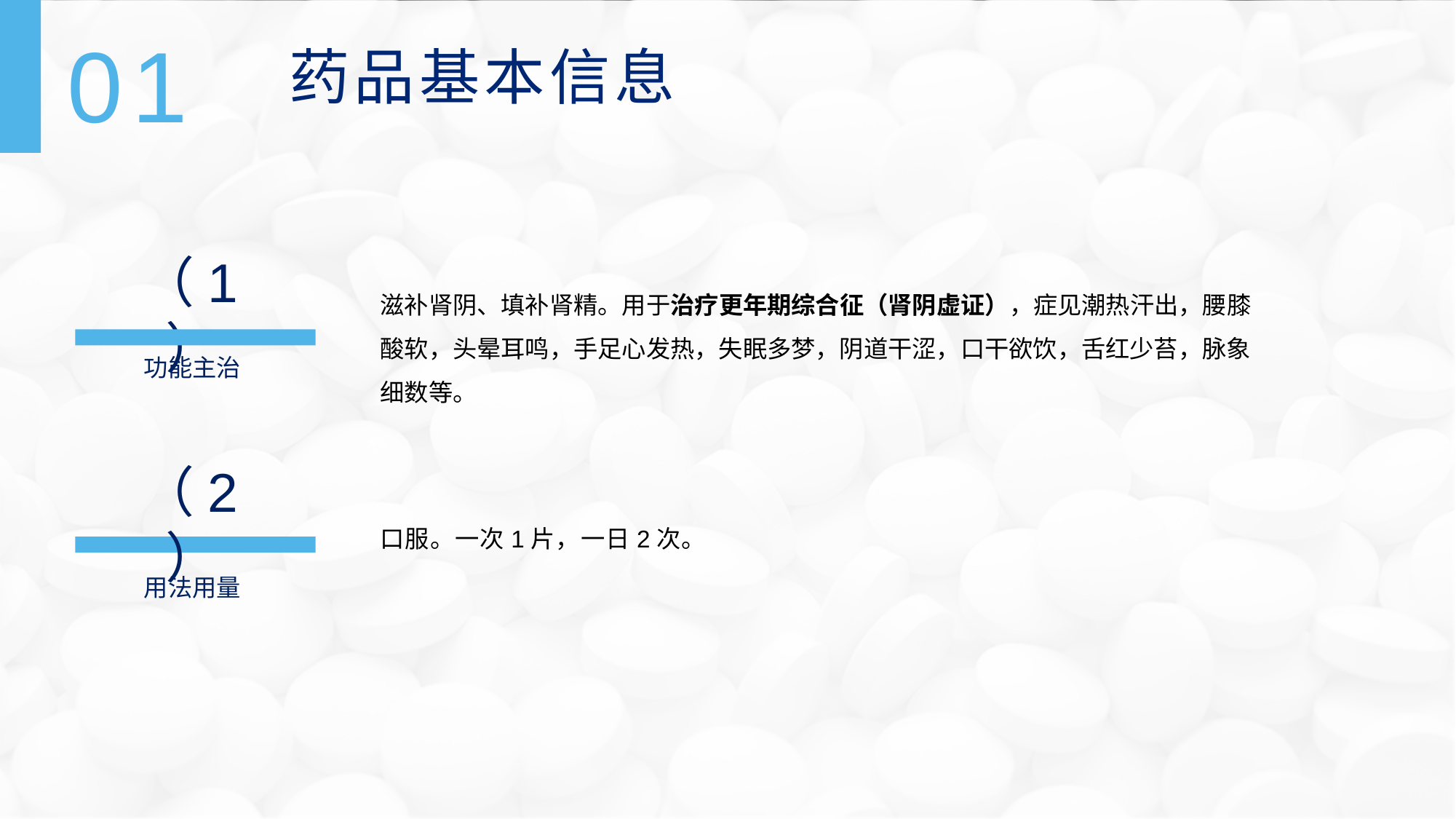

01
药品基本信息
（1）
滋补肾阴、填补肾精。用于治疗更年期综合征（肾阴虚证），症见潮热汗出，腰膝酸软，头晕耳鸣，手足心发热，失眠多梦，阴道干涩，口干欲饮，舌红少苔，脉象细数等。

功能主治
（2）
口服。一次1片，一日2次。

用法用量
4